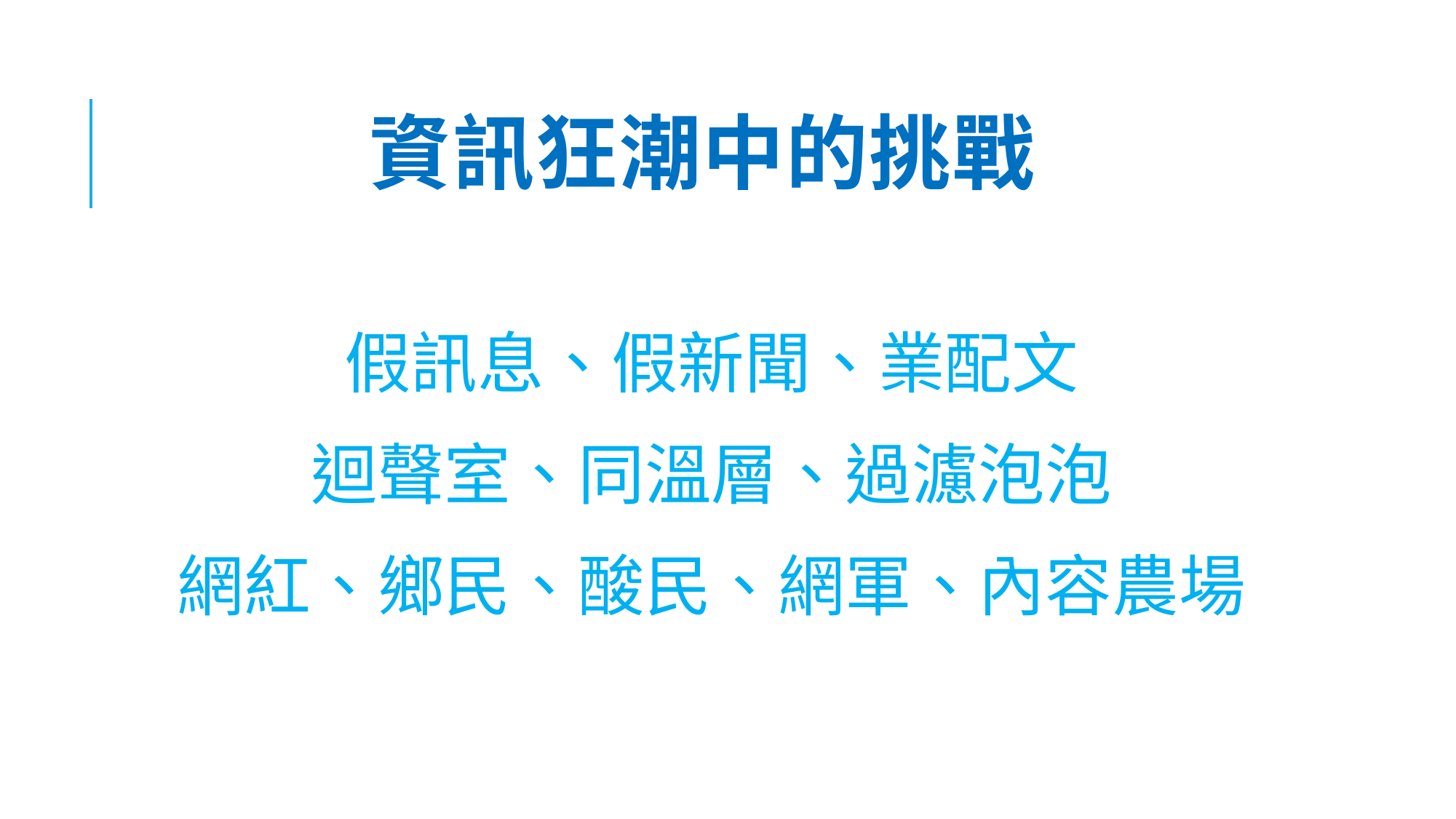

# 資訊狂潮中的挑戰
假訊息、假新聞、業配文
迴聲室、同溫層、過濾泡泡
網紅、鄉民、酸民、網軍、內容農場